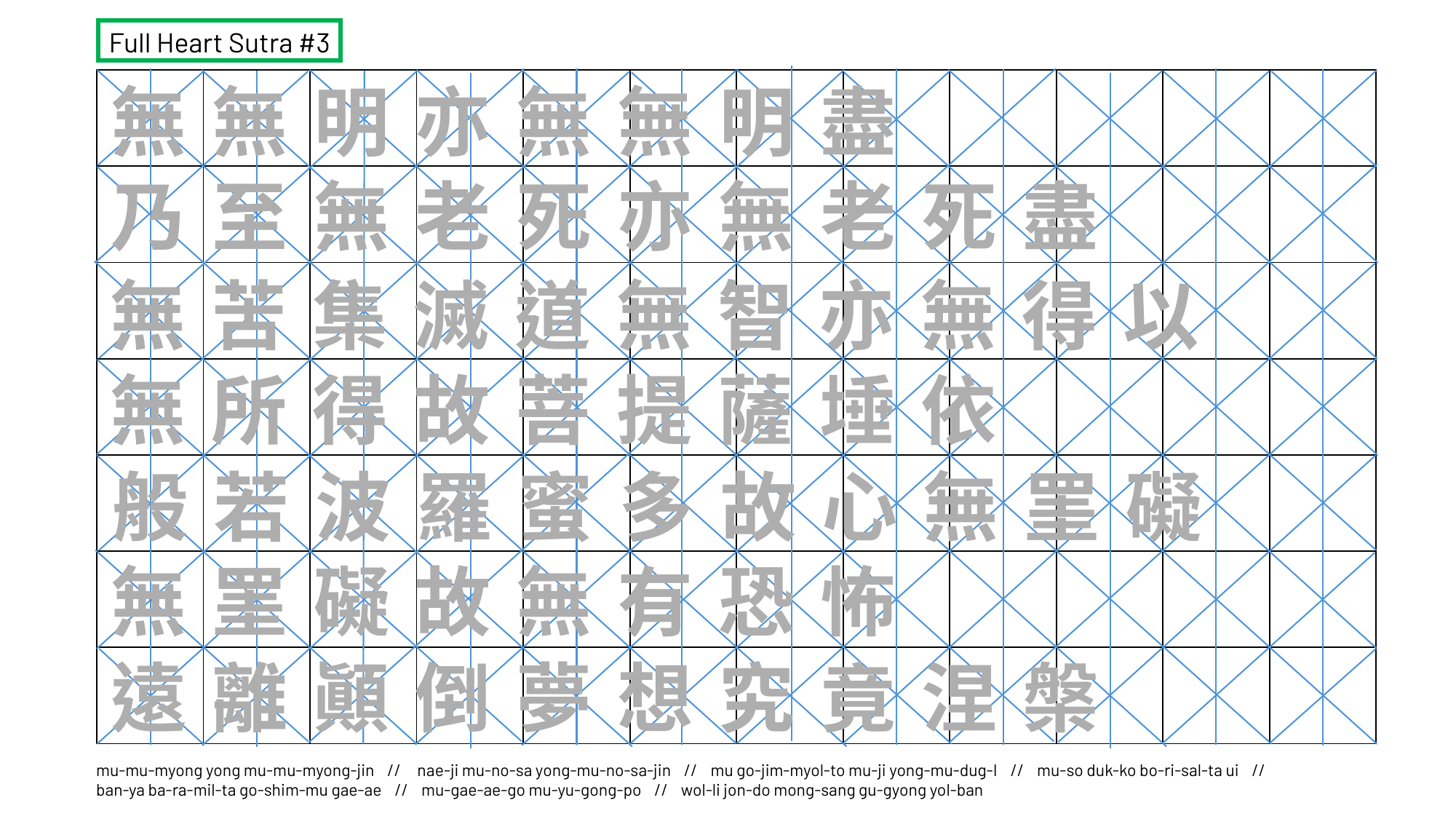

Full Heart Sutra #3

無 無 明 亦 無 無 明 盡
|  |  |  |  |  |  |  |  |  |  |  |  |
| --- | --- | --- | --- | --- | --- | --- | --- | --- | --- | --- | --- |
|  |  |  |  |  |  |  |  |  |  |  |  |
|  |  |  |  |  |  |  |  |  |  |  |  |
|  |  |  |  |  |  |  |  |  |  |  |  |
|  |  |  |  |  |  |  |  |  |  |  |  |
|  |  |  |  |  |  |  |  |  |  |  |  |
|  |  |  |  |  |  |  |  |  |  |  |  |
乃 至 無 老 死 亦 無 老 死 盡
無 苦 集 滅 道 無 智 亦 無 得 以
無 所 得 故 菩 提 薩 埵 依
般 若 波 羅 蜜 多 故 心 無 罣 礙
無 罣 礙 故 無 有 恐 怖
遠 離 顚 倒 夢 想 究 竟 涅 槃
mu-mu-myong yong mu-mu-myong-jin    //     nae-ji mu-no-sa yong-mu-no-sa-jin    //    mu go-jim-myol-to mu-ji yong-mu-dug-I    //    mu-so duk-ko bo-ri-sal-ta ui    //
ban-ya ba-ra-mil-ta go-shim-mu gae-ae    //    mu-gae-ae-go mu-yu-gong-po    //    wol-li jon-do mong-sang gu-gyong yol-ban